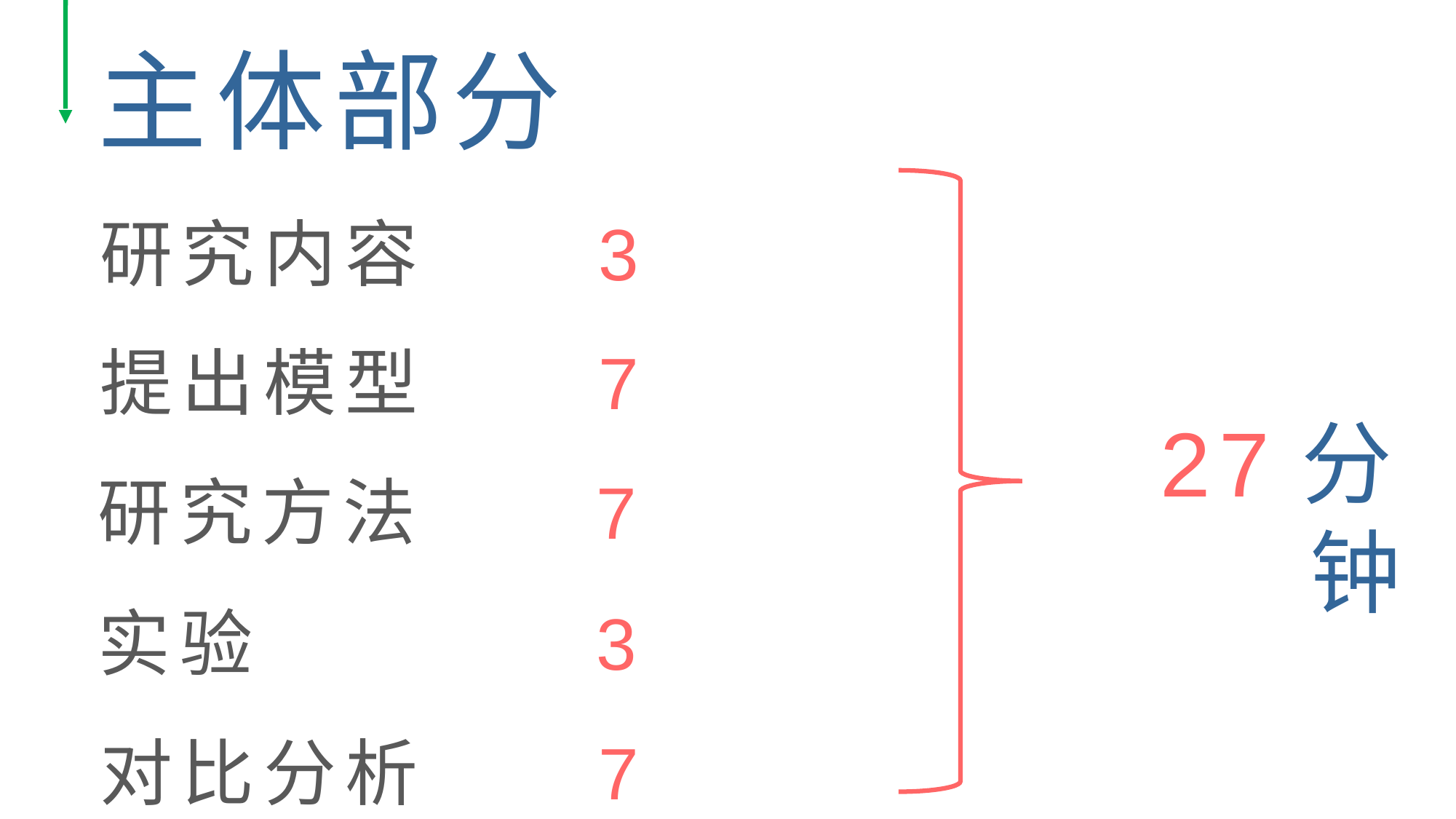

主体部分

研究内容
3
提出模型
7
27分钟
研究方法
7
实验
3
对比分析
7